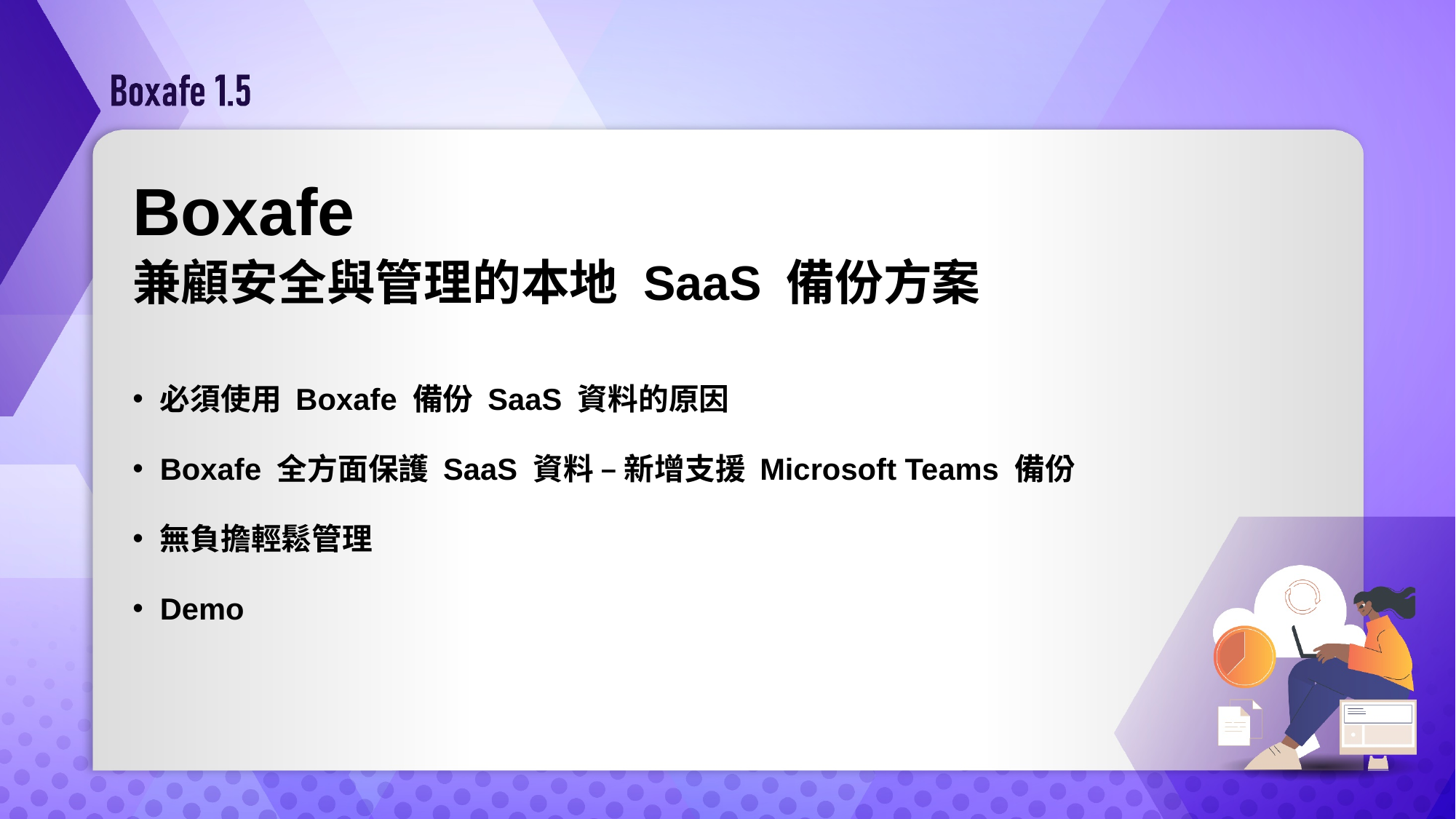

# Boxafe 兼顧安全與管理的本地 SaaS 備份方案
必須使用 Boxafe 備份 SaaS 資料的原因
Boxafe 全方面保護 SaaS 資料 – 新增支援 Microsoft Teams 備份
無負擔輕鬆管理
Demo